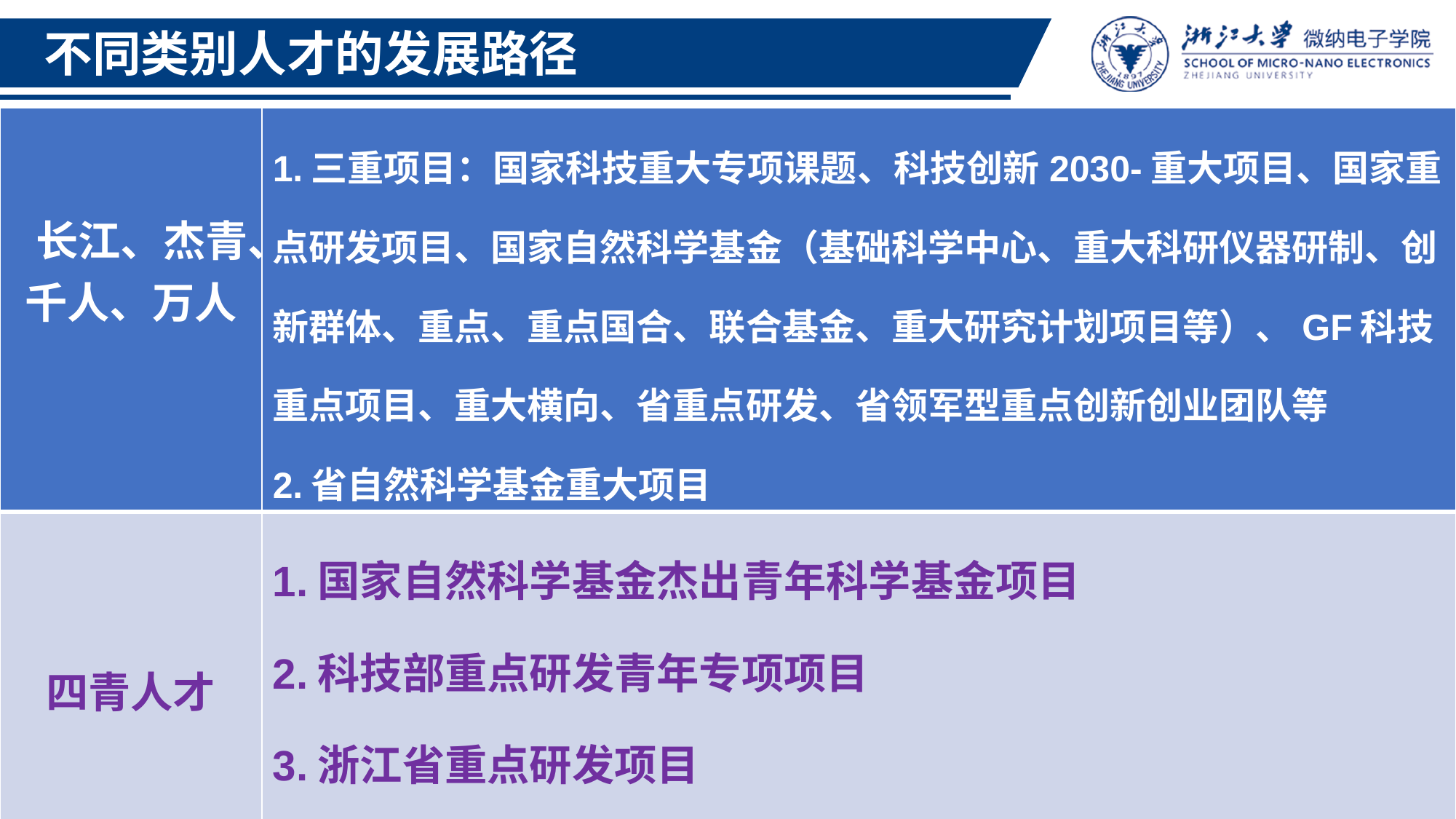

不同类别人才的发展路径
| 长江、杰青、千人、万人 | 1.三重项目：国家科技重大专项课题、科技创新2030-重大项目、国家重点研发项目、国家自然科学基金（基础科学中心、重大科研仪器研制、创新群体、重点、重点国合、联合基金、重大研究计划项目等）、GF科技重点项目、重大横向、省重点研发、省领军型重点创新创业团队等 2.省自然科学基金重大项目 3.申报省部级和国家奖励 |
| --- | --- |
| 四青人才 | 1.国家自然科学基金杰出青年科学基金项目 2.科技部重点研发青年专项项目 3.浙江省重点研发项目 4.省自然科学基金重大、重点项目 |